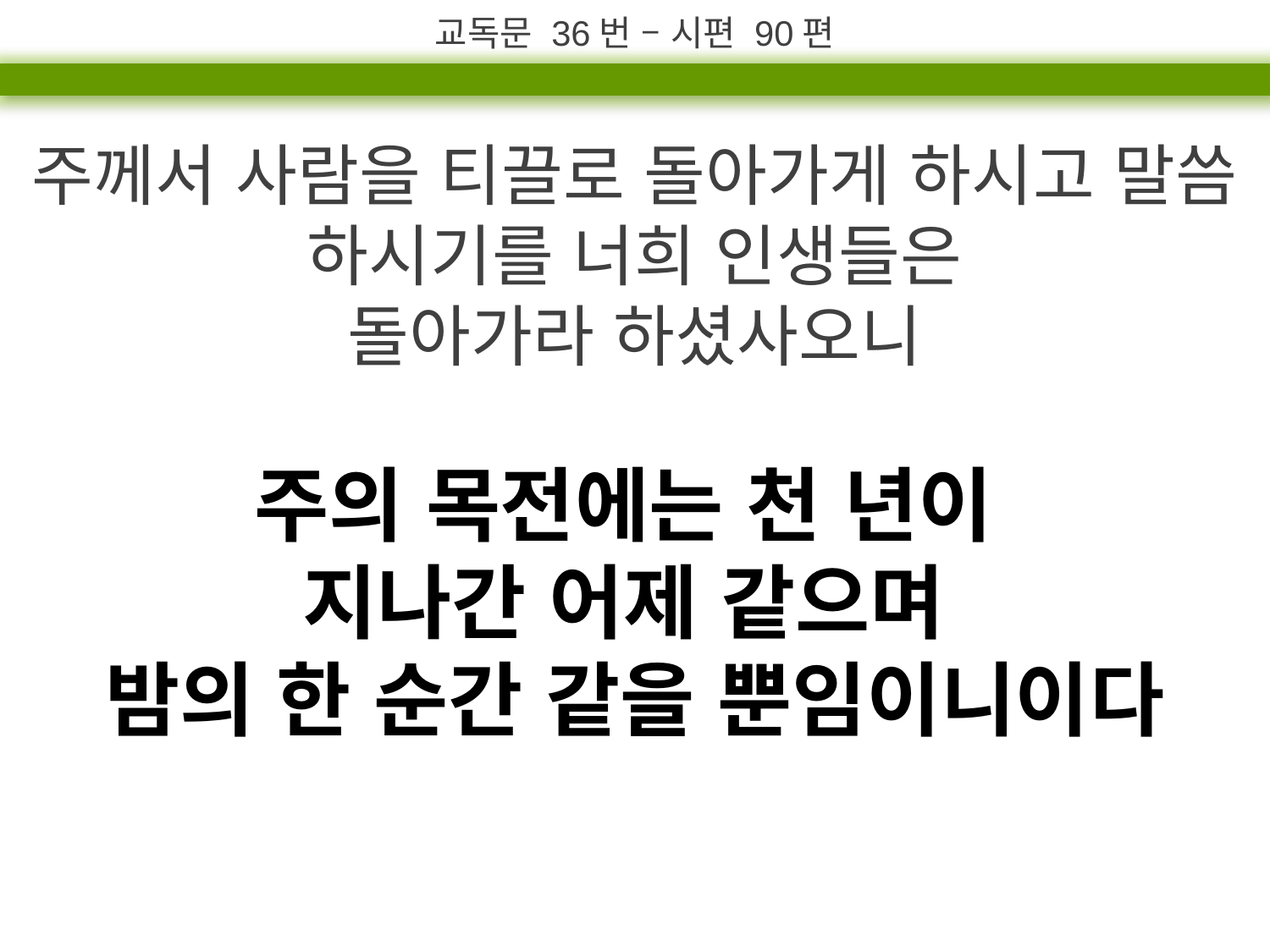

교독문 36번 – 시편 90편

주께서 사람을 티끌로 돌아가게 하시고 말씀 하시기를 너희 인생들은
돌아가라 하셨사오니
주의 목전에는 천 년이
지나간 어제 같으며
밤의 한 순간 같을 뿐임이니이다